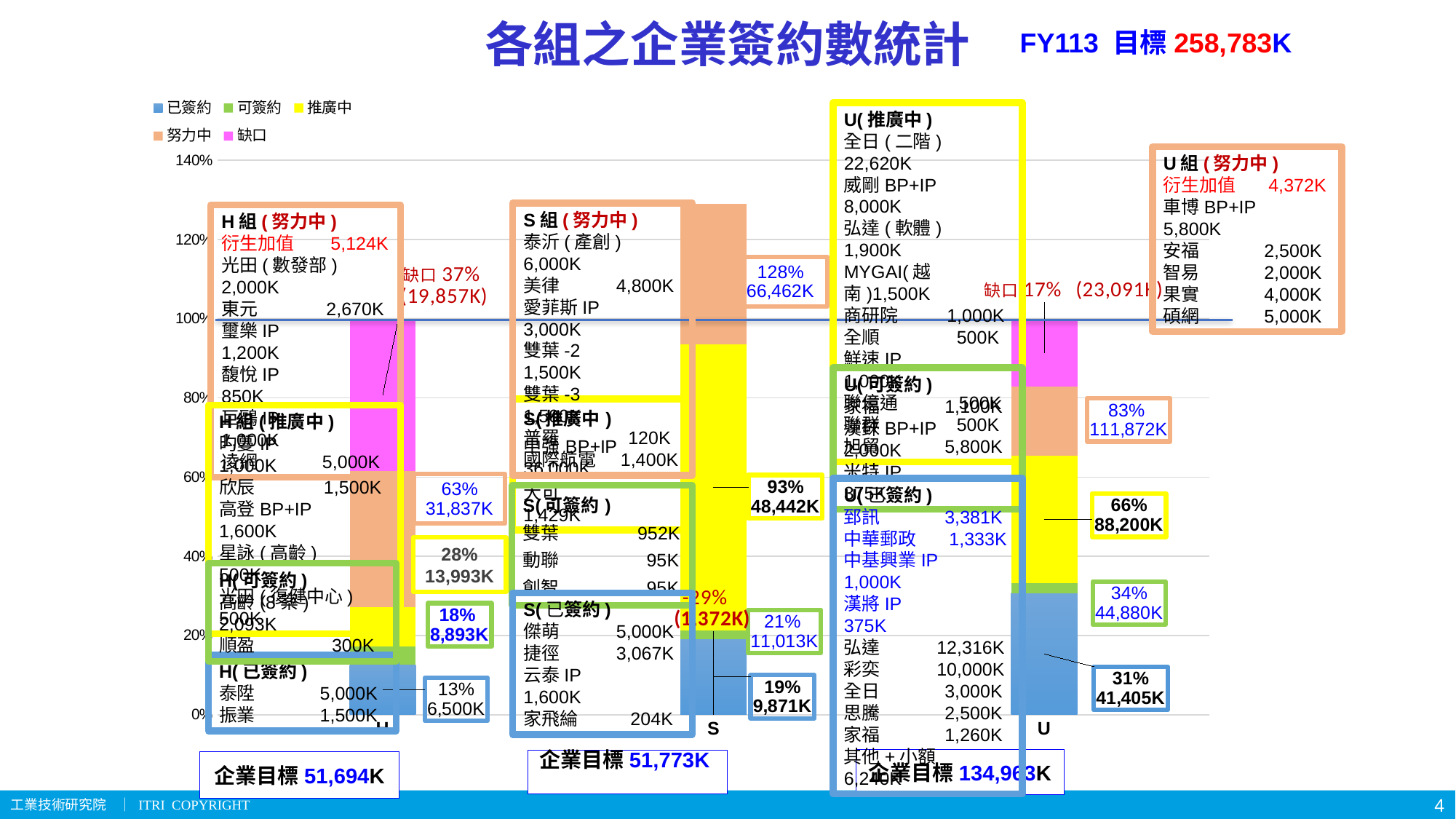

# 各組之企業簽約數統計
FY113 目標258,783K

### Chart

| Category | 已簽約 | 可簽約 | 推廣中 | 努力中 | 缺口 |
|---|---|---|---|---|---|
| H | 0.12573993113320694 | 0.04629163926180988 | 0.09865748442759315 | 0.34518512786783767 | 0.38412581730955236 |
| S | 0.19065922391980375 | 0.022057829370521313 | 0.7229443918644853 | 0.35385239410503544 | -0.28951383925984586 |
| U | 0.30678778628216624 | 0.0257477975445122 | 0.3209768603246816 | 0.1753962197046598 | 0.17109133614398025 |
U(推廣中)
全日(二階)  22,620K
威剛BP+IP    8,000K
弘達(軟體)    1,900K
MYGAI(越南)1,500K
商研院           1,000K
全順                  500K
鮮速IP           1,000K
聯億通              500K
聯群                  500K
旭貿               5,800K
U組(努力中)
衍生加值       4,372K
車博BP+IP    5,800K
安福               2,500K
智易               2,000K
果實               4,000K
碩網               5,000K
S組(努力中)
泰沂(產創)   6,000K
美律             4,800K
愛菲斯IP      3,000K
雙葉-2         1,500K
雙葉-3         1,500K
普羅                120K
國際航電     1,400K
H組(努力中)
衍生加值        5,124K
光田(數發部) 2,000K
東元                2,670K
璽樂IP            1,200K
馥悅IP               850K
巨鷗IP            1,000K
凌網               5,000K
U(可簽約)
家福               1,100K
漢錸BP+IP    2,000K
米特IP               375K
H組(推廣中)
旳蔓IP            1,000K
欣辰                1,500K
高登BP+IP     1,600K
星詠(高齡)         500K
光田(復健中心) 500K
U(已簽約)
郅訊               3,381K
中華郵政       1,333K
中基興業IP    1,000K
漢將IP               375K
弘達             12,316K
彩奕             10,000K
全日               3,000K
思騰               2,500K
家福               1,260K
其他+小額    6,240K
28%
13,993K
H(可簽約)
高齡(8案)      2,093K                    順盈                  300K
S(已簽約)
傑萌             5,000K
捷徑             3,067K
云泰IP          1,600K
家飛綸            204K
H(已簽約)
泰陞               5,000K
振業               1,500K
企業目標134,963K
企業目標51,773K
企業目標51,694K